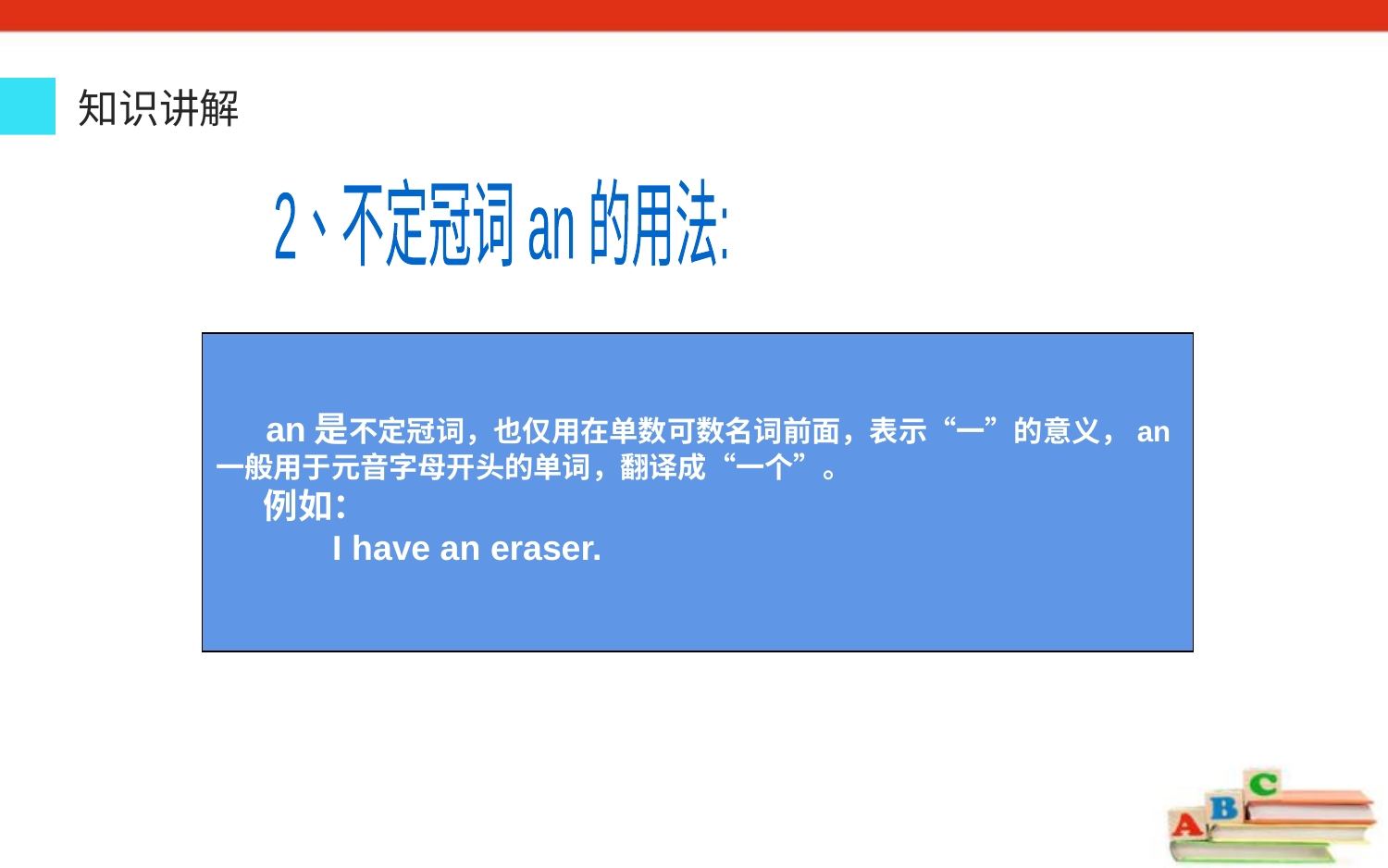

知识讲解

2、不定冠词 an 的用法:

       an是不定冠词，也仅用在单数可数名词前面，表示“一”的意义，an
一般用于元音字母开头的单词，翻译成“一个”。
     例如：
            I have an eraser.